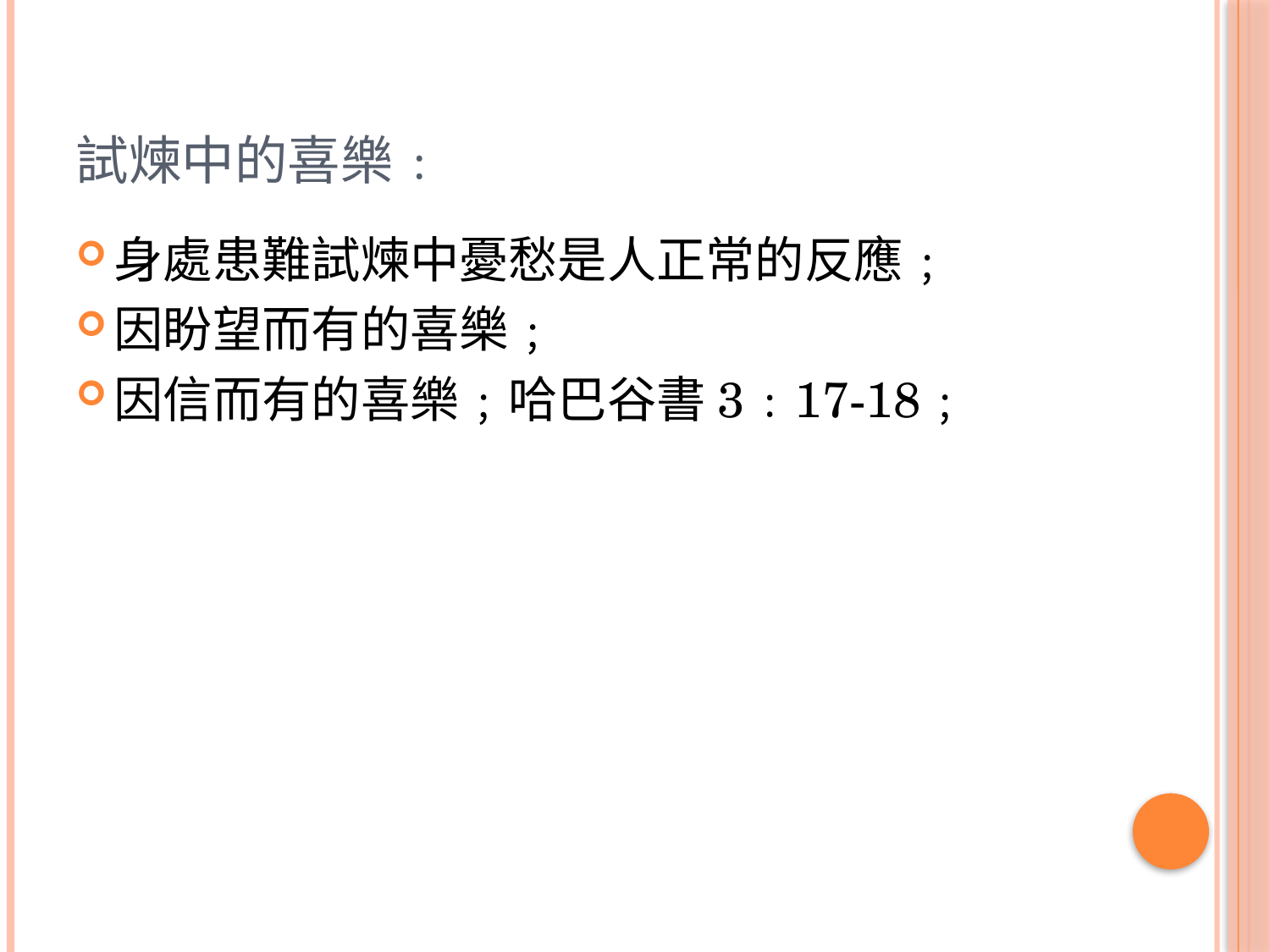

# 試煉中的喜樂﹕
身處患難試煉中憂愁是人正常的反應﹔
因盼望而有的喜樂﹔
因信而有的喜樂﹔哈巴谷書3﹕17-18﹔